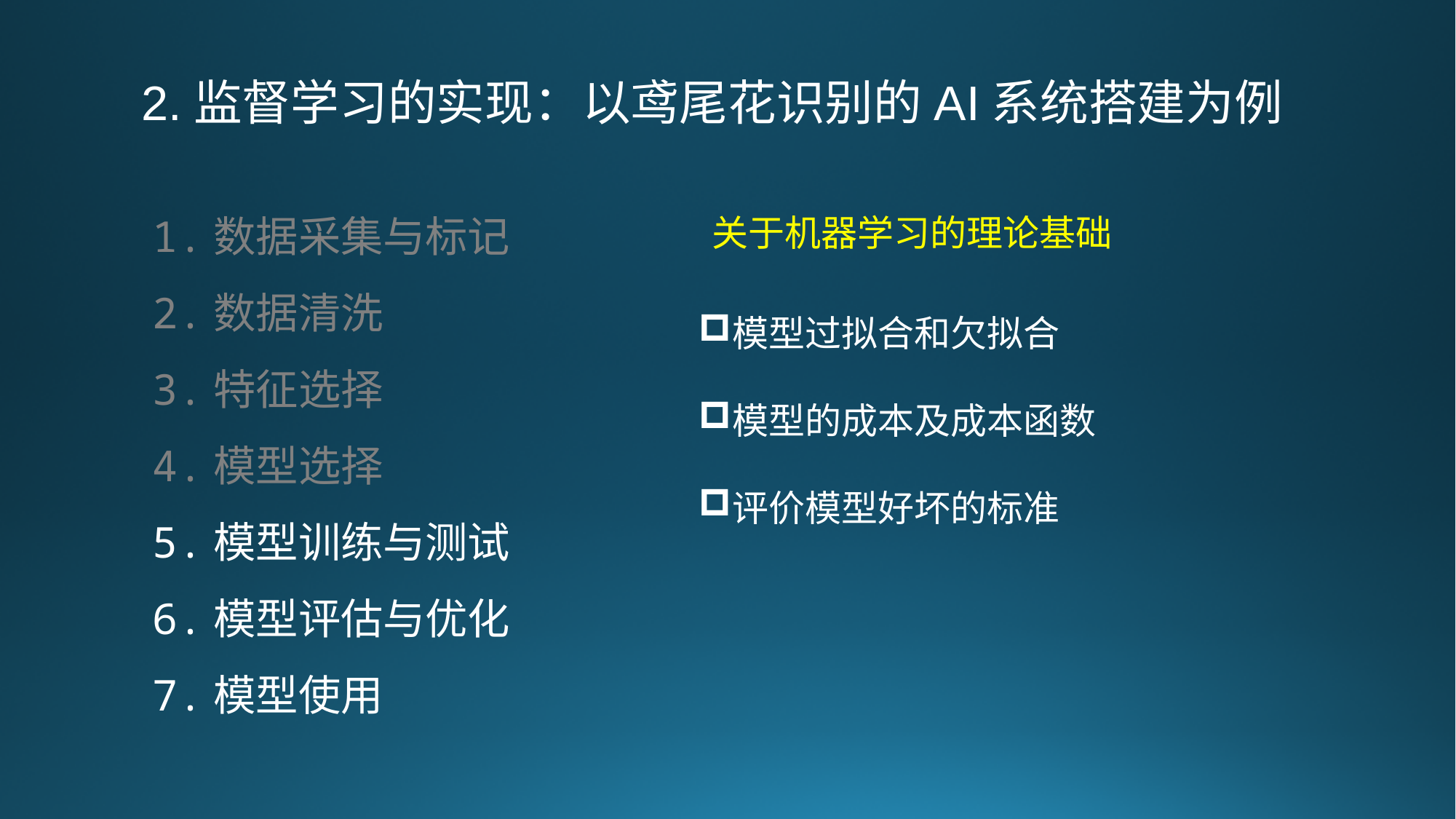

2.监督学习的实现：以鸢尾花识别的AI系统搭建为例
1.数据采集与标记
2.数据清洗
3.特征选择
4.模型选择
5.模型训练与测试
6.模型评估与优化
7.模型使用
关于机器学习的理论基础
模型过拟合和欠拟合

模型的成本及成本函数

评价模型好坏的标准